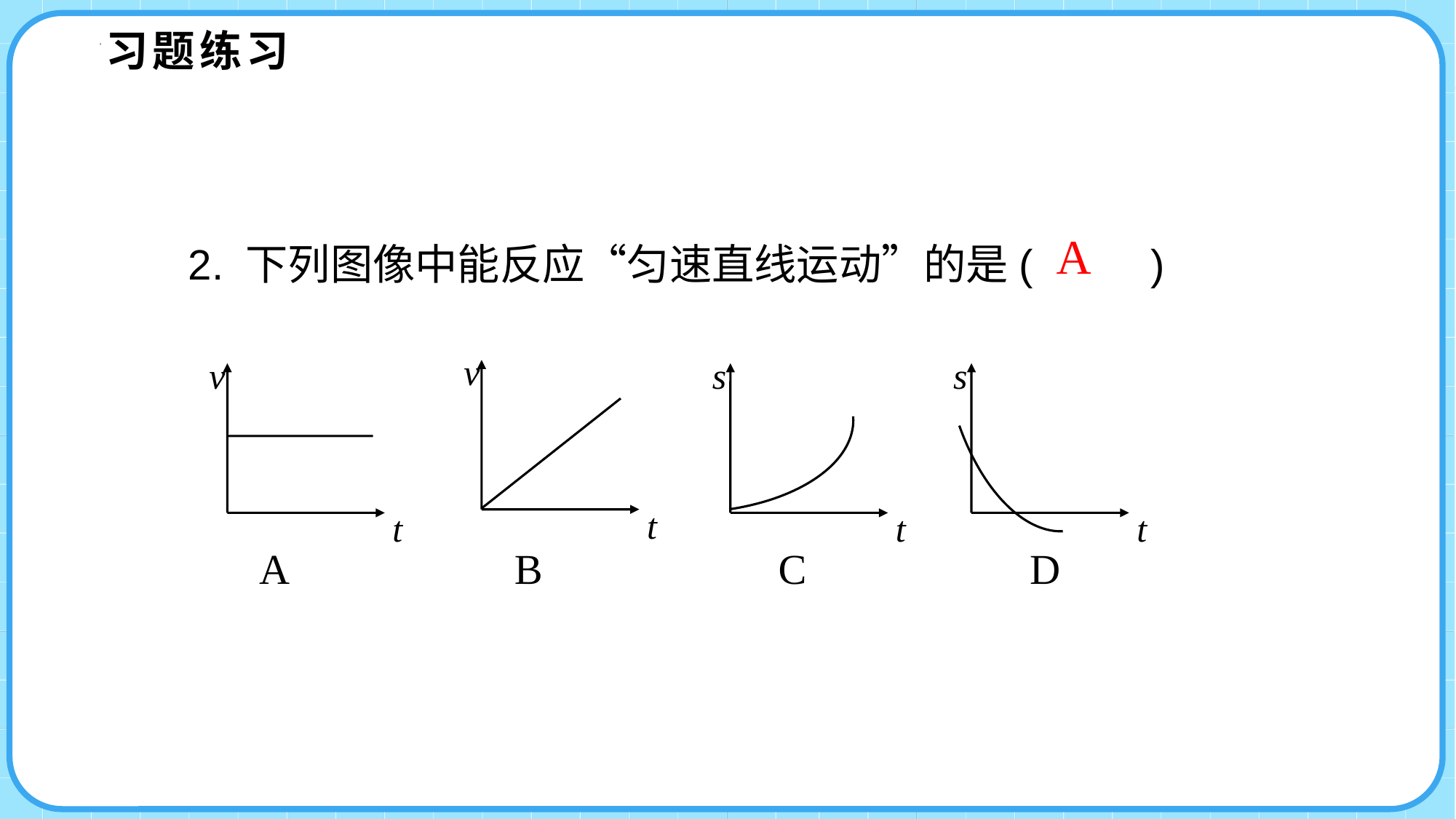

习题练习
2. 下列图像中能反应“匀速直线运动”的是(          )
A

v
v

t

s

t

s

t

t

A
B
C
D